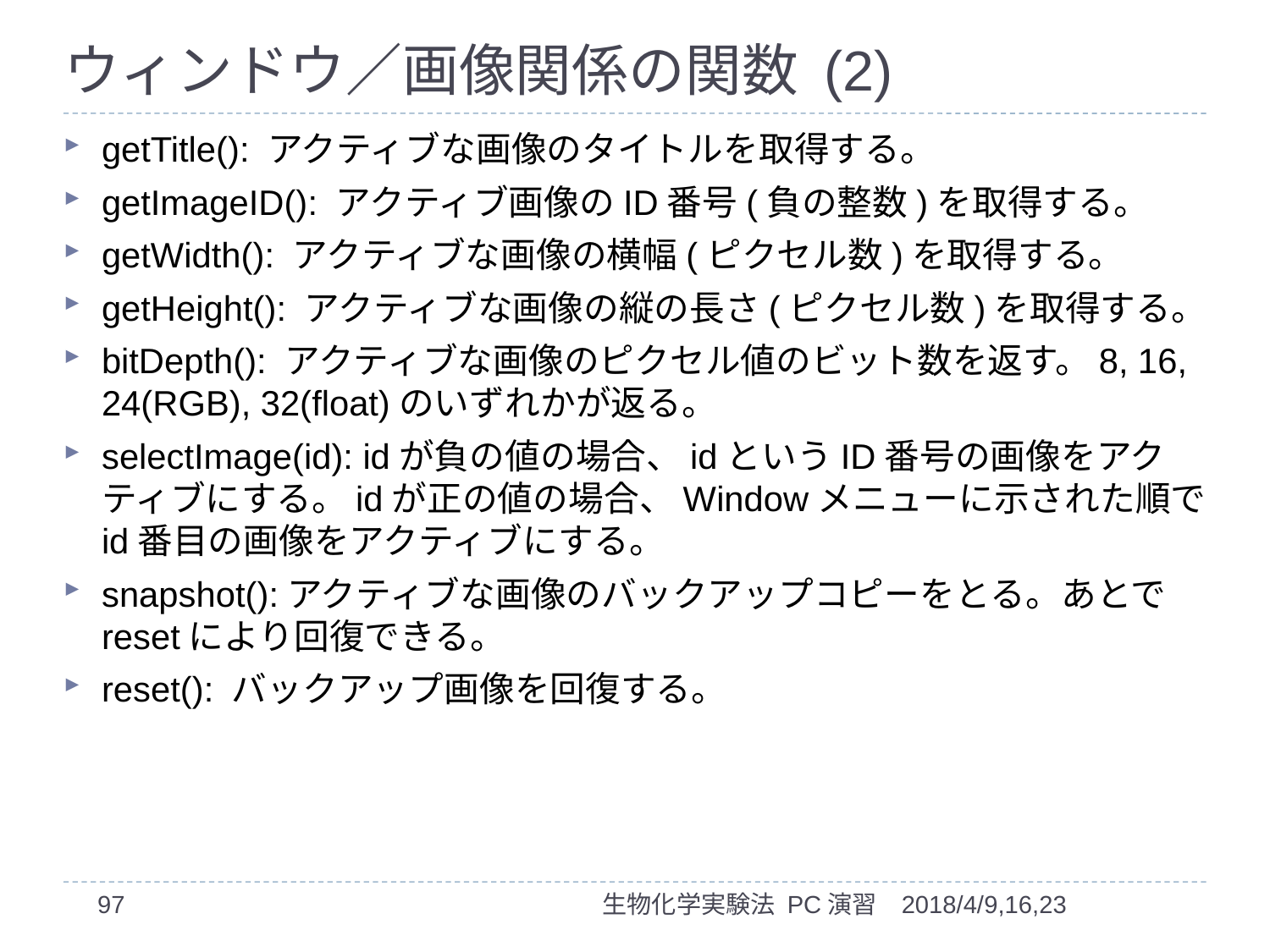

# ウィンドウ／画像関係の関数 (2)
getTitle(): アクティブな画像のタイトルを取得する。
getImageID(): アクティブ画像のID番号(負の整数)を取得する。
getWidth(): アクティブな画像の横幅(ピクセル数)を取得する。
getHeight(): アクティブな画像の縦の長さ(ピクセル数)を取得する。
bitDepth(): アクティブな画像のピクセル値のビット数を返す。8, 16, 24(RGB), 32(float)のいずれかが返る。
selectImage(id): idが負の値の場合、idというID番号の画像をアクティブにする。idが正の値の場合、Windowメニューに示された順でid番目の画像をアクティブにする。
snapshot():アクティブな画像のバックアップコピーをとる。あとでresetにより回復できる。
reset(): バックアップ画像を回復する。
97
生物化学実験法 PC演習
2018/4/9,16,23